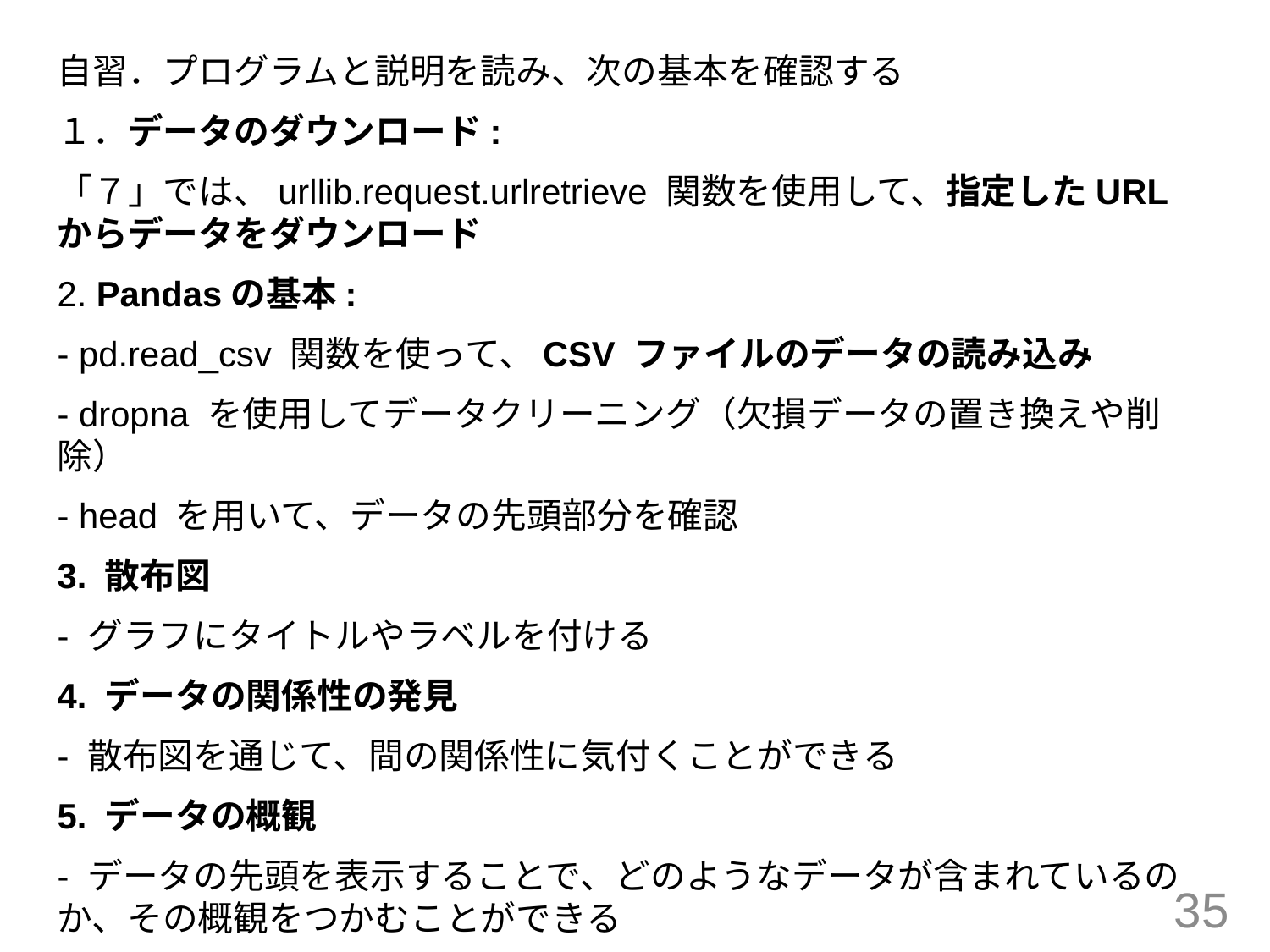

自習．プログラムと説明を読み、次の基本を確認する
１．データのダウンロード:
「７」では、urllib.request.urlretrieve 関数を使用して、指定したURLからデータをダウンロード
2. Pandasの基本:
- pd.read_csv 関数を使って、CSV ファイルのデータの読み込み
- dropna を使用してデータクリーニング（欠損データの置き換えや削除）
- head を用いて、データの先頭部分を確認
3. 散布図
- グラフにタイトルやラベルを付ける
4. データの関係性の発見
- 散布図を通じて、間の関係性に気付くことができる
5. データの概観
- データの先頭を表示することで、どのようなデータが含まれているのか、その概観をつかむことができる
35